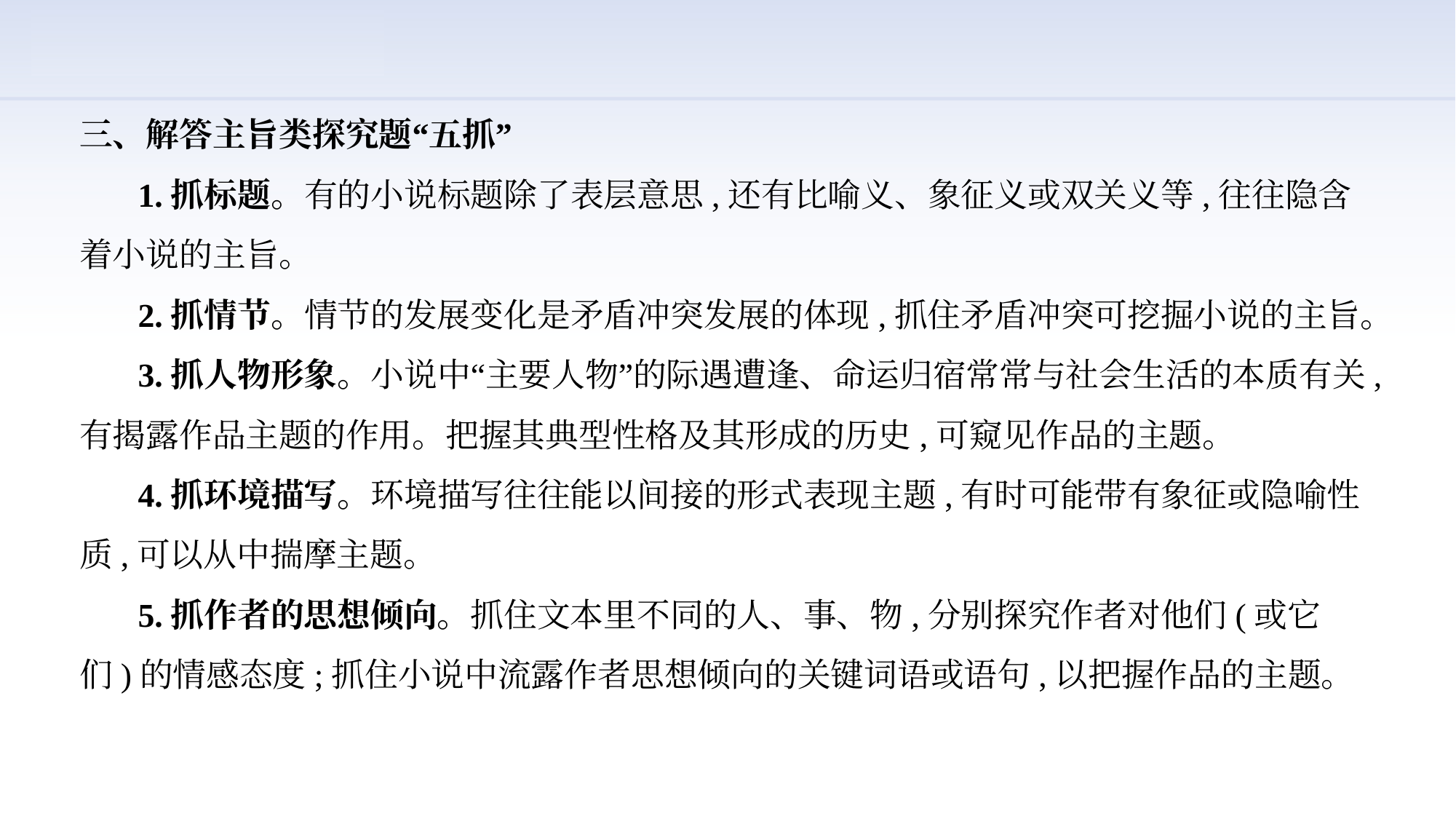

三、解答主旨类探究题“五抓”
       1.抓标题。有的小说标题除了表层意思,还有比喻义、象征义或双关义等,往往隐含着小说的主旨。
       2.抓情节。情节的发展变化是矛盾冲突发展的体现,抓住矛盾冲突可挖掘小说的主旨。
       3.抓人物形象。小说中“主要人物”的际遇遭逢、命运归宿常常与社会生活的本质有关,有揭露作品主题的作用。把握其典型性格及其形成的历史,可窥见作品的主题。
       4.抓环境描写。环境描写往往能以间接的形式表现主题,有时可能带有象征或隐喻性质,可以从中揣摩主题。
       5.抓作者的思想倾向。抓住文本里不同的人、事、物,分别探究作者对他们(或它们)的情感态度;抓住小说中流露作者思想倾向的关键词语或语句,以把握作品的主题。